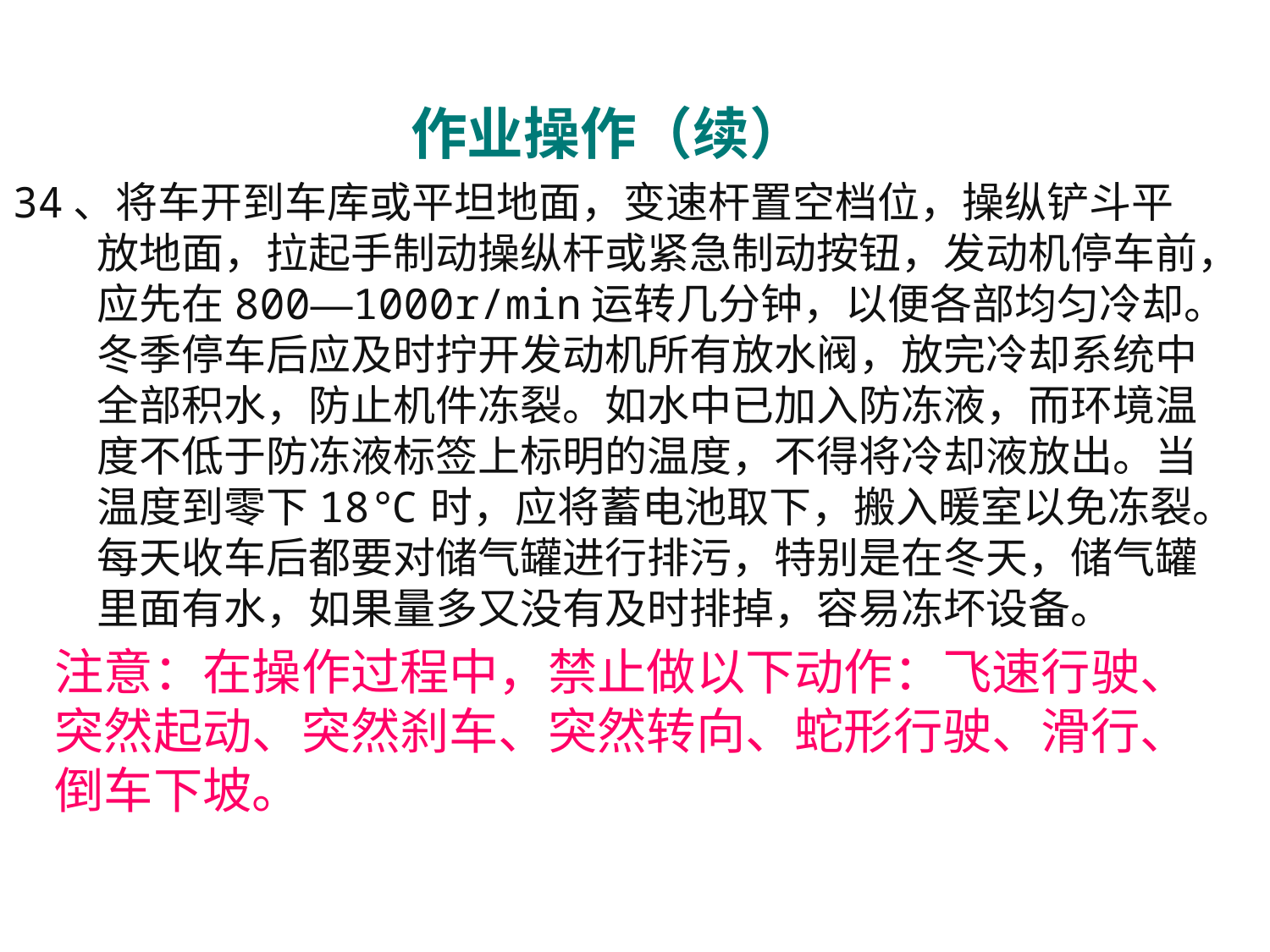

作业操作（续）
34、将车开到车库或平坦地面，变速杆置空档位，操纵铲斗平放地面，拉起手制动操纵杆或紧急制动按钮，发动机停车前，应先在800—1000r/min运转几分钟，以便各部均匀冷却。冬季停车后应及时拧开发动机所有放水阀，放完冷却系统中全部积水，防止机件冻裂。如水中已加入防冻液，而环境温度不低于防冻液标签上标明的温度，不得将冷却液放出。当温度到零下18℃时，应将蓄电池取下，搬入暖室以免冻裂。每天收车后都要对储气罐进行排污，特别是在冬天，储气罐里面有水，如果量多又没有及时排掉，容易冻坏设备。

注意：在操作过程中，禁止做以下动作：飞速行驶、突然起动、突然刹车、突然转向、蛇形行驶、滑行、倒车下坡。